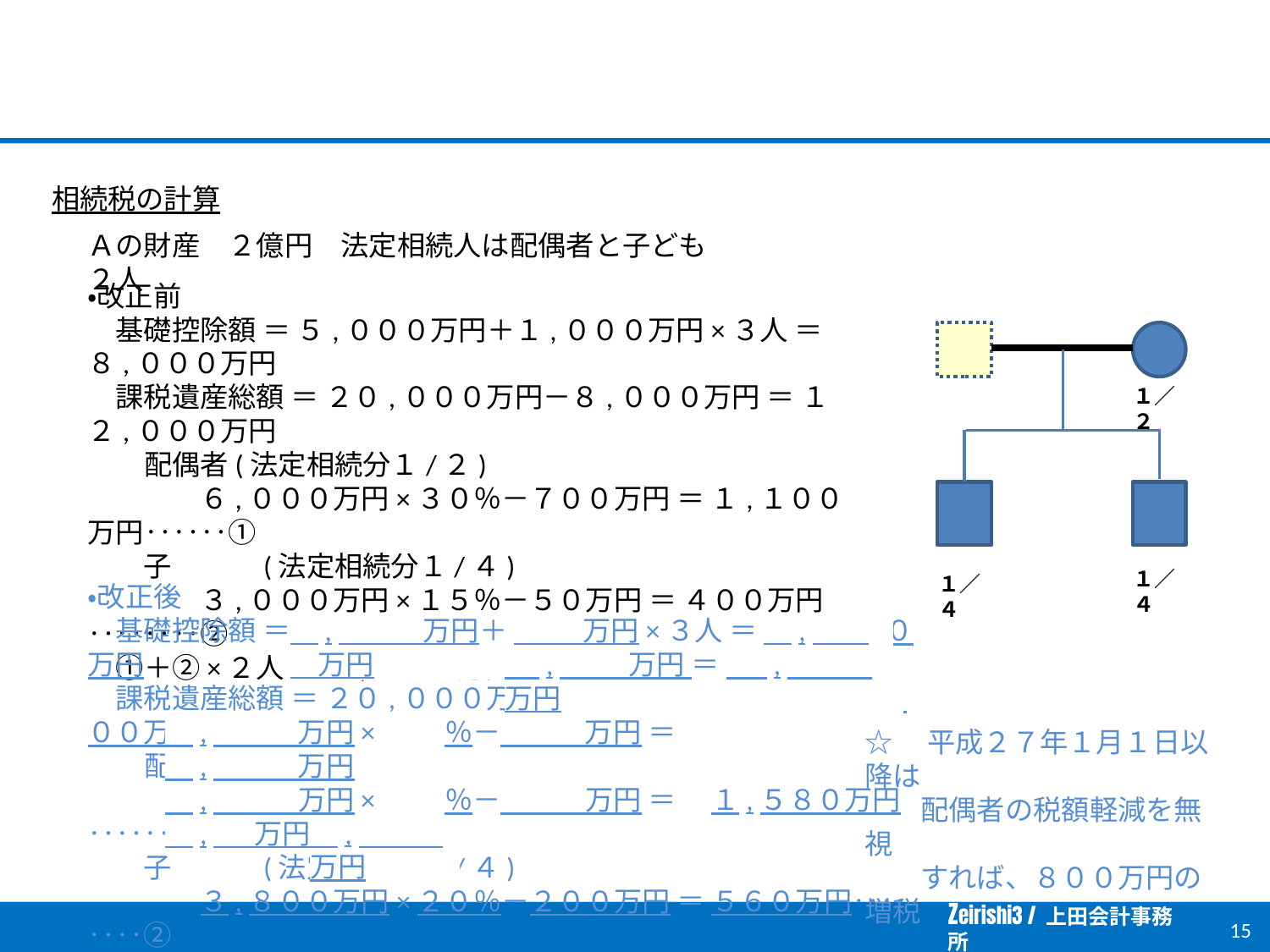

相続税の計算
Ａの財産　２億円　法定相続人は配偶者と子ども２人
・改正前
　基礎控除額 ＝ ５,０００万円＋１,０００万円×３人 ＝ ８,０００万円
　課税遺産総額 ＝ ２０,０００万円－８,０００万円 ＝ １２,０００万円
　　配偶者(法定相続分１/２)
　　　　６,０００万円×３０％－７００万円 ＝ １,１００万円‥‥‥①
　　子　　　(法定相続分１/４)
　　　　３,０００万円×１５％－５０万円 ＝ ４００万円　‥‥‥‥②
　①＋②×２人 ＝ １,９００万円

１／２

１／４
１／４
・改正後
　基礎控除額 ＝ ３,０００万円＋６００万円×３人 ＝ ４,８００万円
　課税遺産総額 ＝ ２０,０００万円－４,８００万円 ＝ １５,２００万円
　　配偶者(法定相続分１/２)
　　　　７,６００万円×３０％－７００万円 ＝ １,５８０万円‥‥‥①
　　子　　　(法定相続分１/４)
　　　　３,８００万円×２０％－２００万円 ＝ ５６０万円‥‥‥‥②
　①＋②×２人 ＝ ２,７００万円
　,　　　万円＋ 　　  万円×３人 ＝ 　,　　　万円
　 ,　　  万円 ＝ 　  ,　　　 万円
　,　　　万円×　　 ％－　　　万円 ＝ 　,　　　万円
☆　平成２７年１月１日以降は
　　配偶者の税額軽減を無視
　　すれば、８００万円の増税
　,　　　万円×　　 ％－　　　万円 ＝ 　,　  万円
　,　　　万円